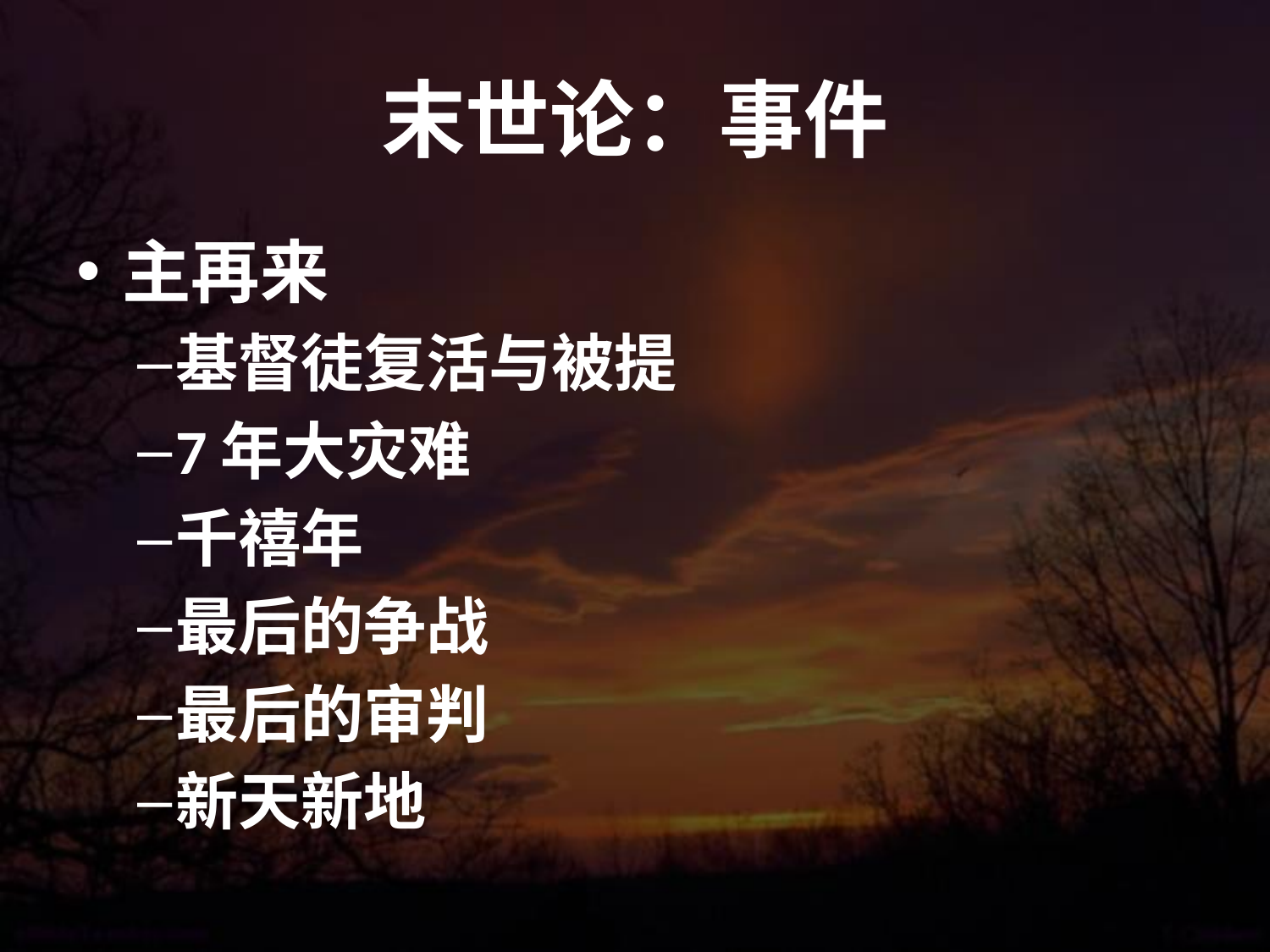

# 末世论：事件
主再来
基督徒复活与被提
7年大灾难
千禧年
最后的争战
最后的审判
新天新地